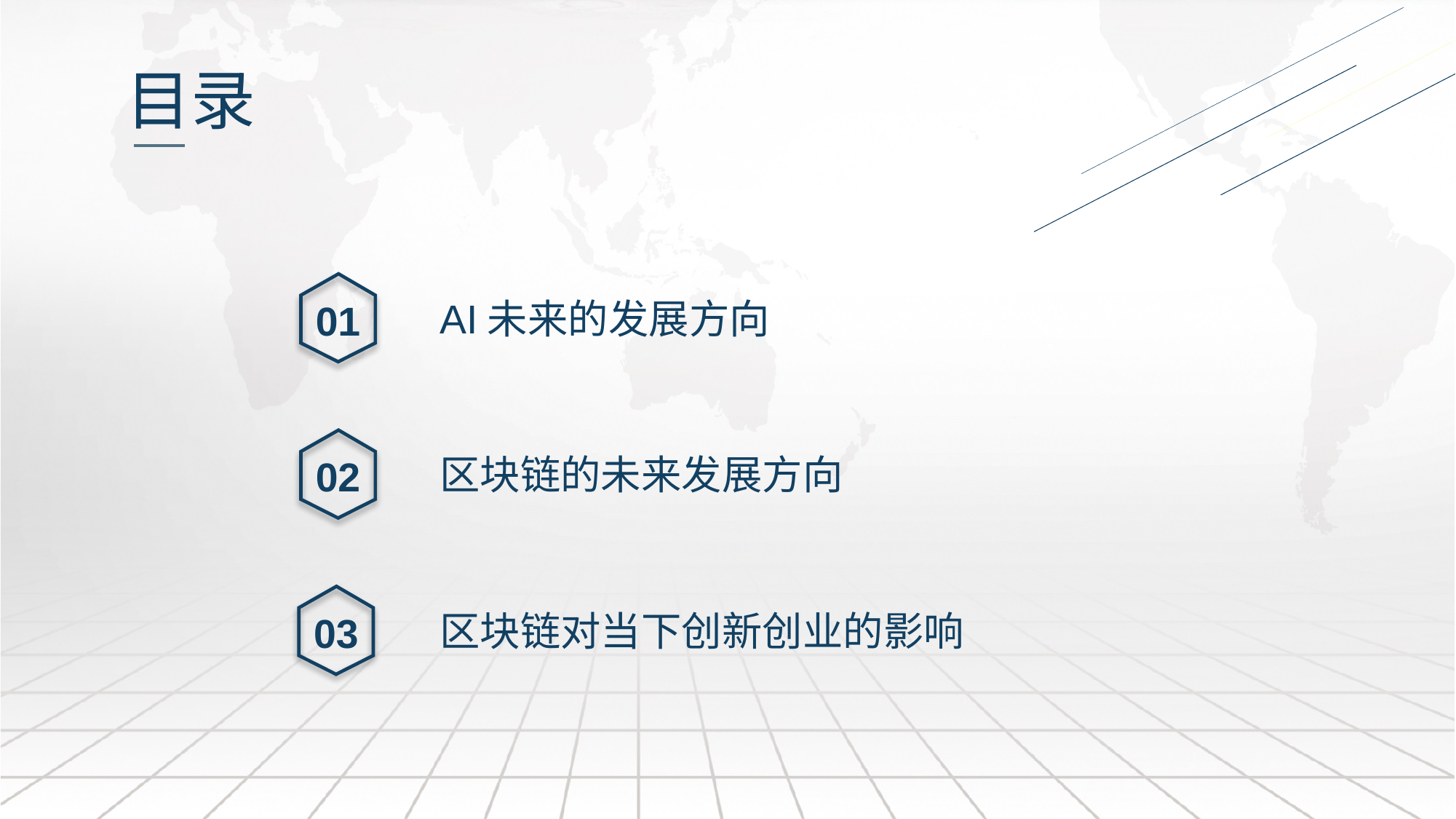

目录

01
AI未来的发展方向

02
区块链的未来发展方向

03
区块链对当下创新创业的影响